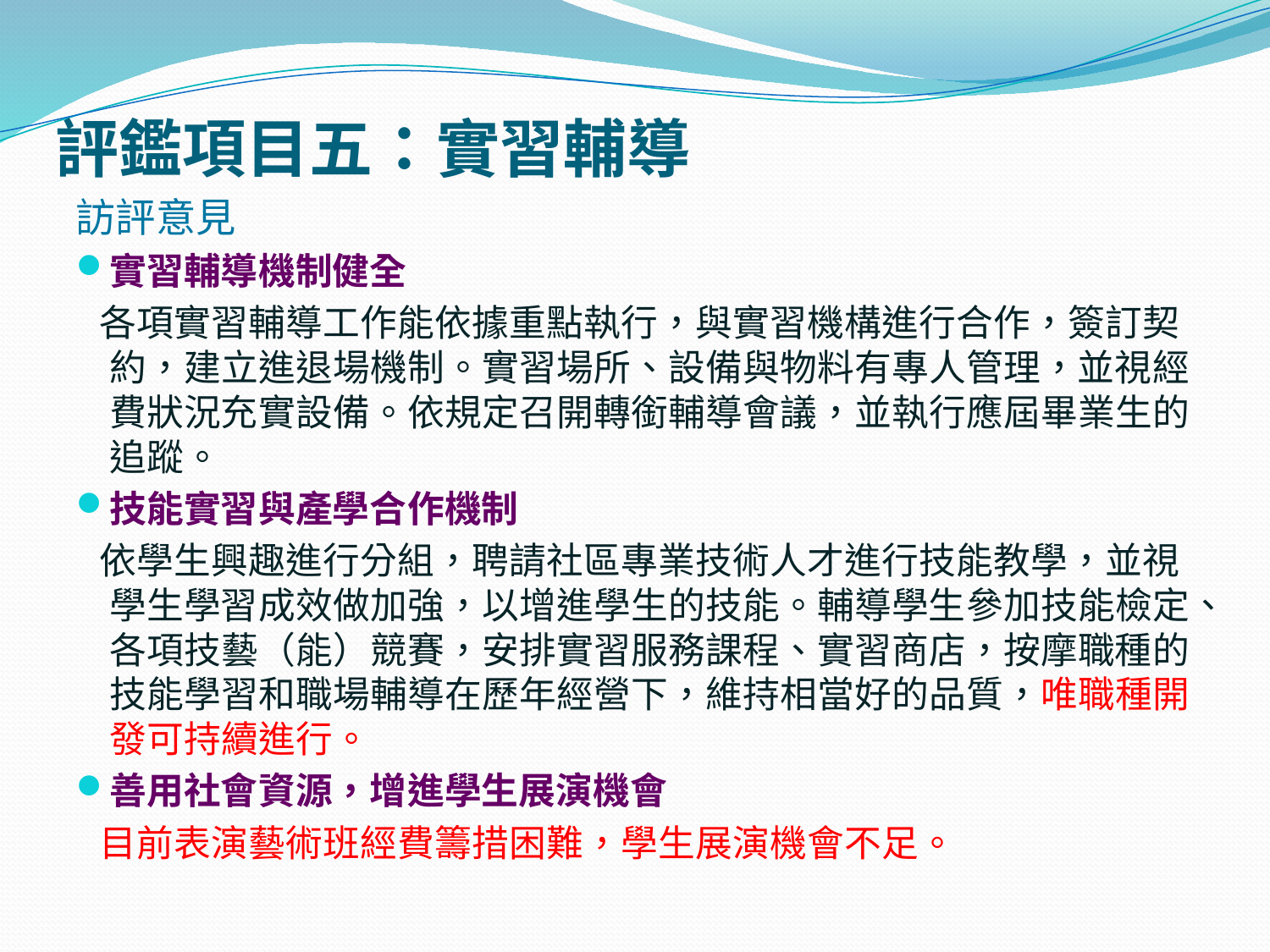

# 評鑑項目五：實習輔導
訪評意見
實習輔導機制健全
  各項實習輔導工作能依據重點執行，與實習機構進行合作，簽訂契約，建立進退場機制。實習場所、設備與物料有專人管理，並視經費狀況充實設備。依規定召開轉銜輔導會議，並執行應屆畢業生的追蹤。
技能實習與產學合作機制
  依學生興趣進行分組，聘請社區專業技術人才進行技能教學，並視學生學習成效做加強，以增進學生的技能。輔導學生參加技能檢定、各項技藝（能）競賽，安排實習服務課程、實習商店，按摩職種的技能學習和職場輔導在歷年經營下，維持相當好的品質，唯職種開發可持續進行。
善用社會資源，增進學生展演機會
  目前表演藝術班經費籌措困難，學生展演機會不足。